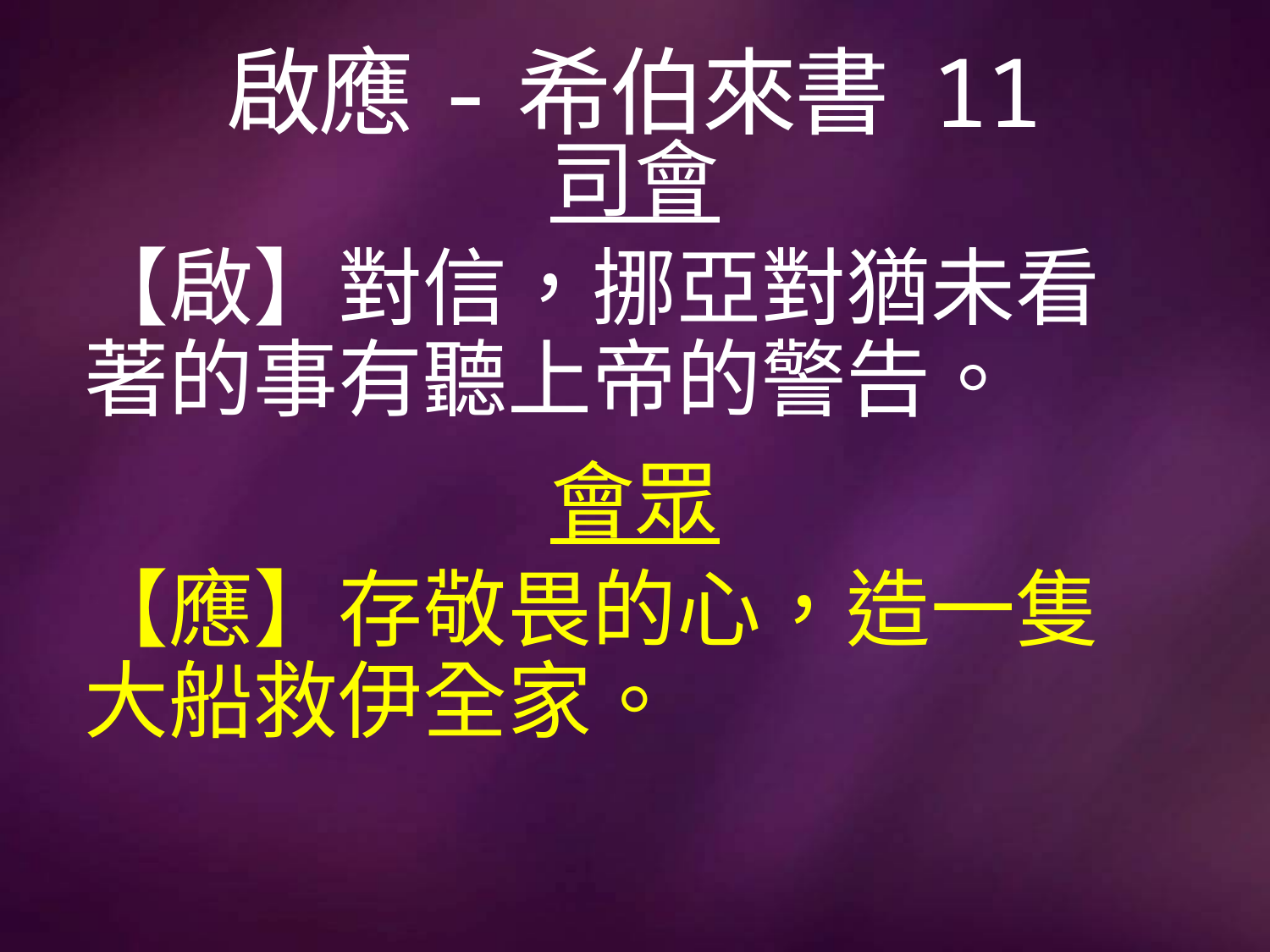

# 啟應-希伯來書 11
司會
【啟】對信，挪亞對猶未看著的事有聽上帝的警告。

會眾
【應】存敬畏的心，造一隻大船救伊全家。